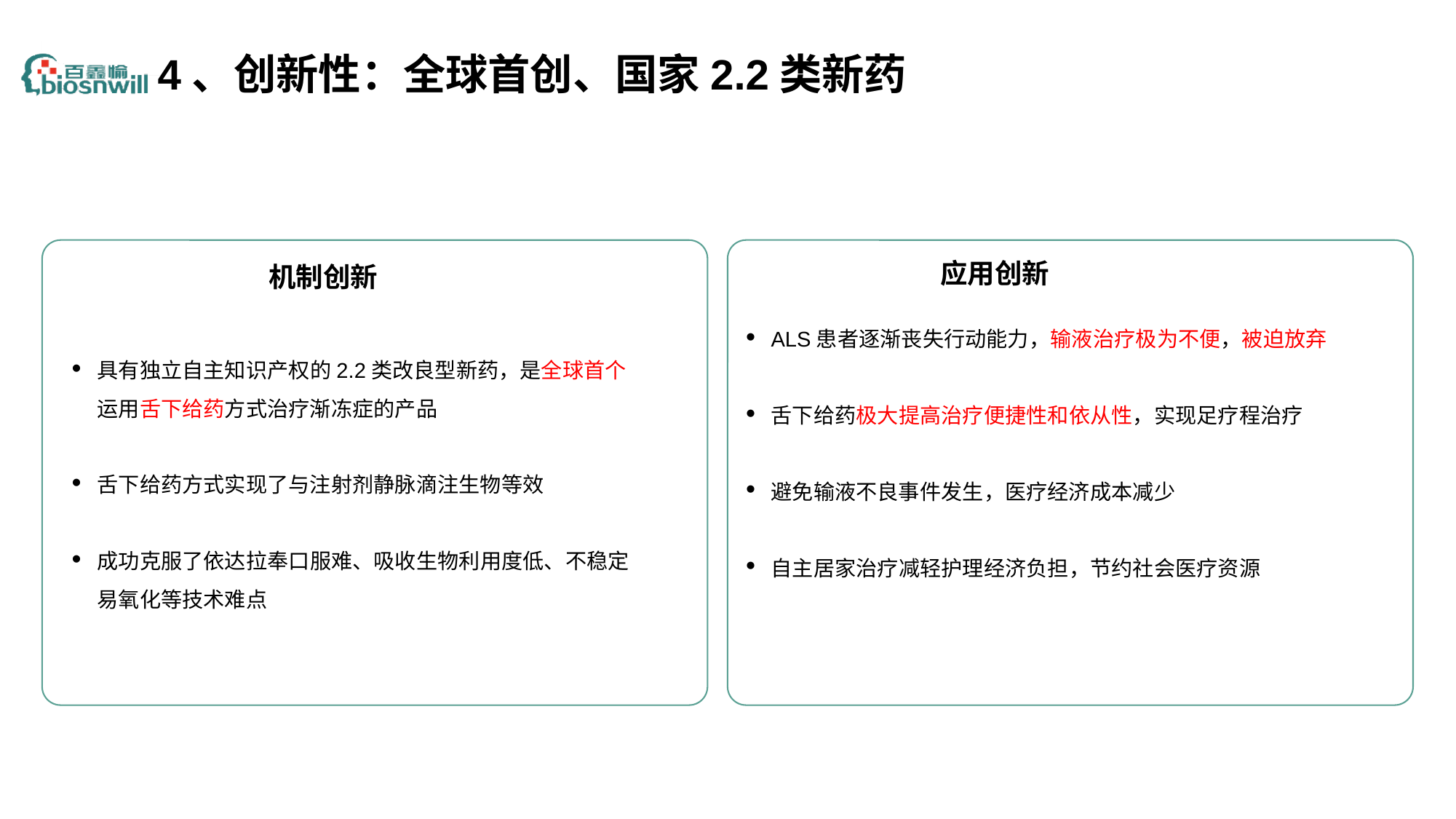

# 4、创新性：全球首创、国家2.2类新药

        应用创新
         机制创新
ALS患者逐渐丧失行动能力，输液治疗极为不便，被迫放弃

舌下给药极大提高治疗便捷性和依从性，实现足疗程治疗

避免输液不良事件发生，医疗经济成本减少

自主居家治疗减轻护理经济负担，节约社会医疗资源

具有独立自主知识产权的2.2类改良型新药，是全球首个运用舌下给药方式治疗渐冻症的产品

舌下给药方式实现了与注射剂静脉滴注生物等效

成功克服了依达拉奉口服难、吸收生物利用度低、不稳定易氧化等技术难点